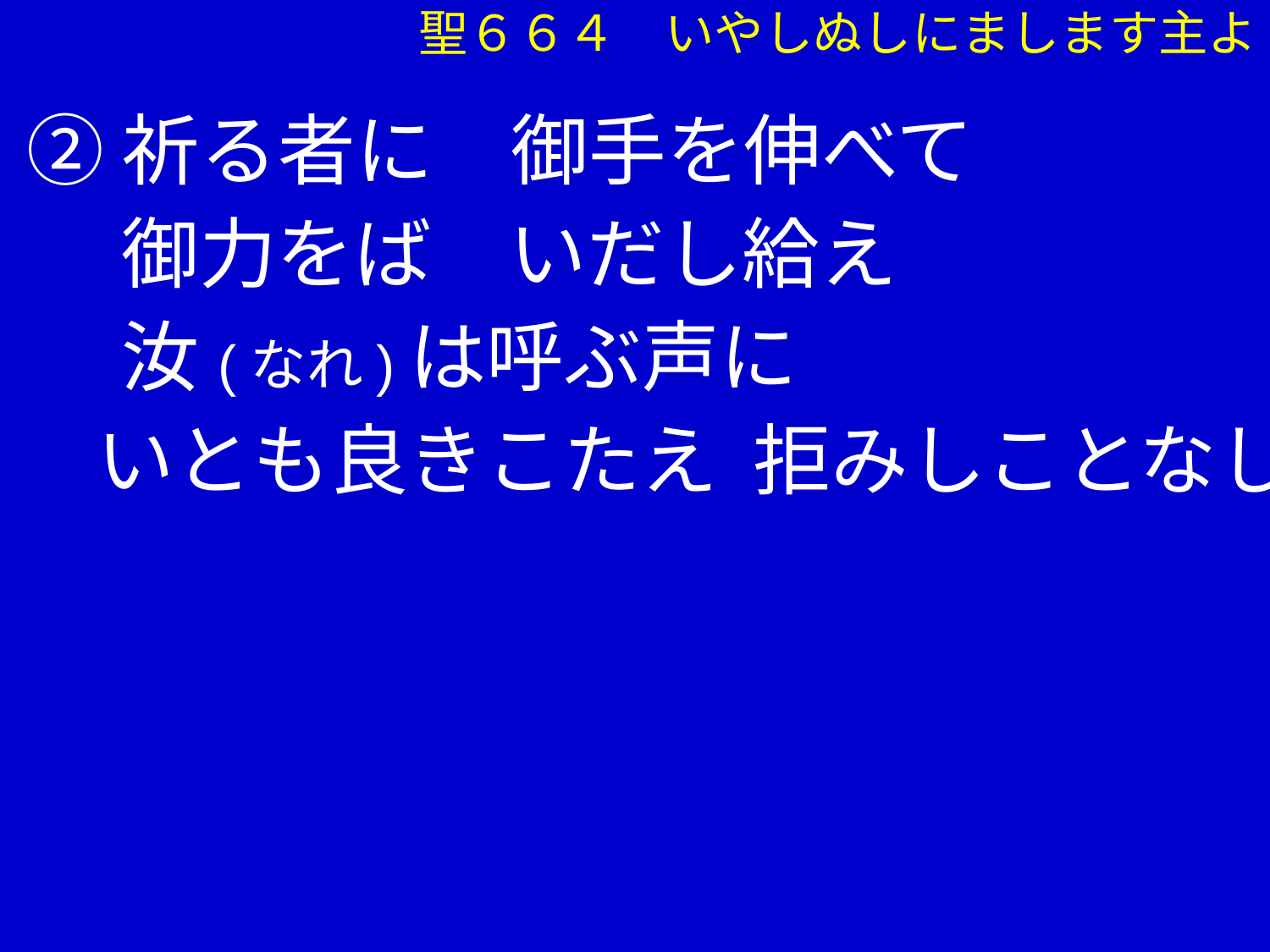

②祈る者に　御手を伸べて
　 御力をば　いだし給え
　 汝(なれ)は呼ぶ声に
   いとも良きこたえ  拒みしことなし
聖６６４　いやしぬしにまします主よ